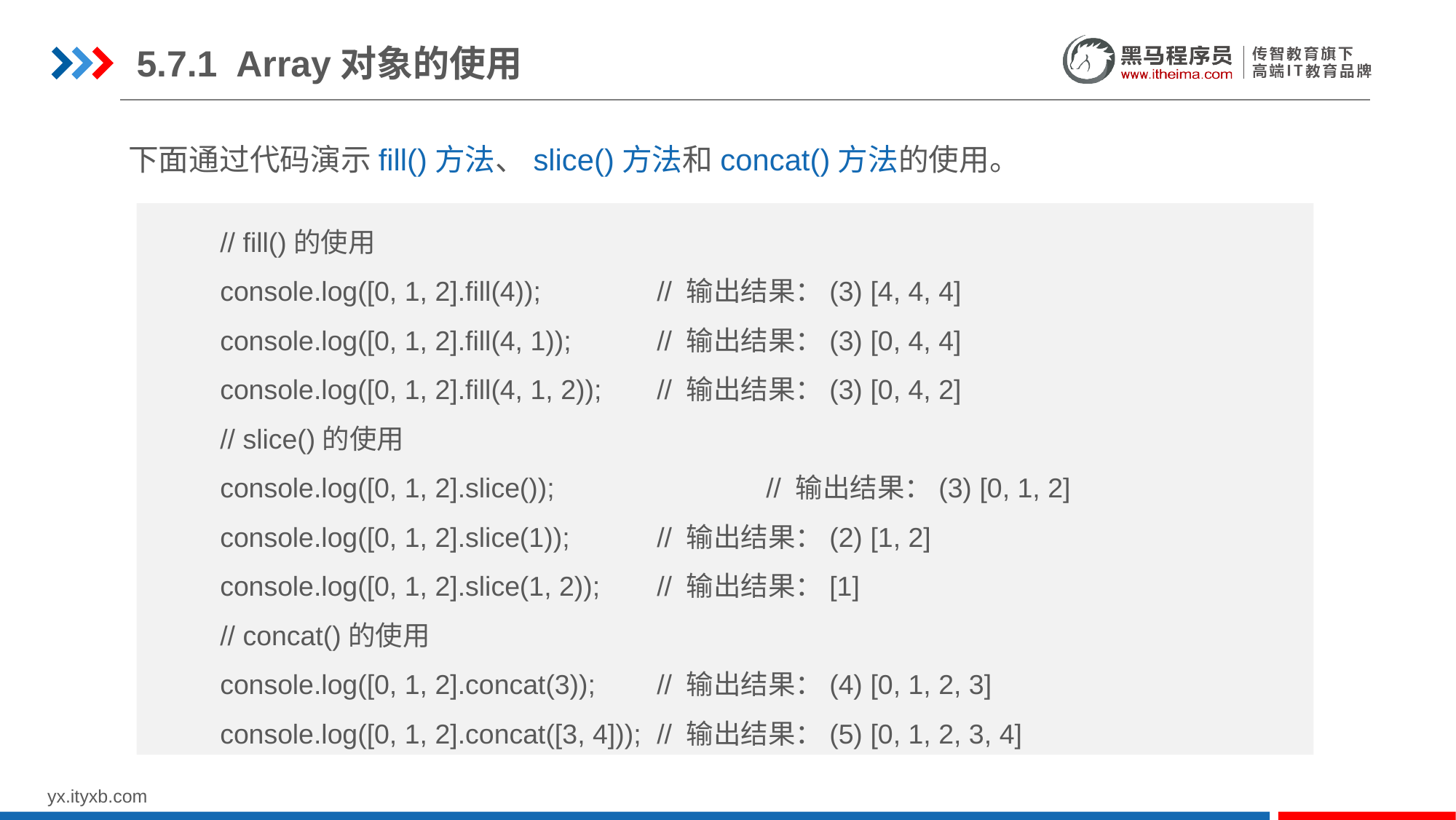

5.7.1  Array对象的使用
下面通过代码演示fill()方法、slice()方法和concat()方法的使用。
// fill()的使用
console.log([0, 1, 2].fill(4));		// 输出结果：(3) [4, 4, 4]
console.log([0, 1, 2].fill(4, 1));	// 输出结果：(3) [0, 4, 4]
console.log([0, 1, 2].fill(4, 1, 2));	// 输出结果：(3) [0, 4, 2]
// slice()的使用
console.log([0, 1, 2].slice());		// 输出结果：(3) [0, 1, 2]
console.log([0, 1, 2].slice(1));	// 输出结果：(2) [1, 2]
console.log([0, 1, 2].slice(1, 2));	// 输出结果：[1]
// concat()的使用
console.log([0, 1, 2].concat(3));	// 输出结果：(4) [0, 1, 2, 3]
console.log([0, 1, 2].concat([3, 4]));	// 输出结果：(5) [0, 1, 2, 3, 4]